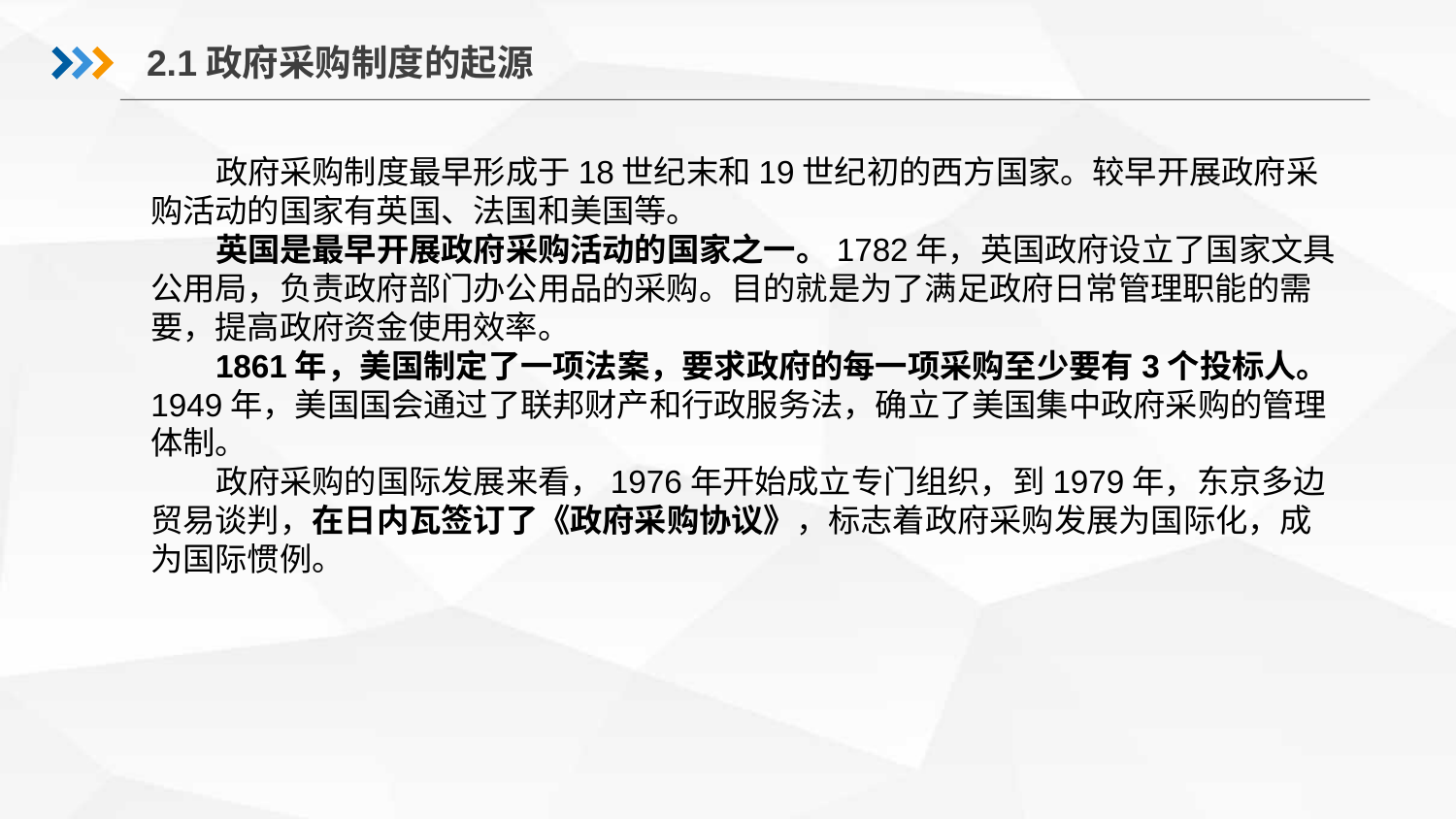

2.1政府采购制度的起源

政府采购制度最早形成于18世纪末和19世纪初的西方国家。较早开展政府采购活动的国家有英国、法国和美国等。
英国是最早开展政府采购活动的国家之一。1782年，英国政府设立了国家文具公用局，负责政府部门办公用品的采购。目的就是为了满足政府日常管理职能的需要，提高政府资金使用效率。
1861年，美国制定了一项法案，要求政府的每一项采购至少要有3个投标人。1949年，美国国会通过了联邦财产和行政服务法，确立了美国集中政府采购的管理体制。
政府采购的国际发展来看，1976年开始成立专门组织，到1979年，东京多边贸易谈判，在日内瓦签订了《政府采购协议》，标志着政府采购发展为国际化，成为国际惯例。

11